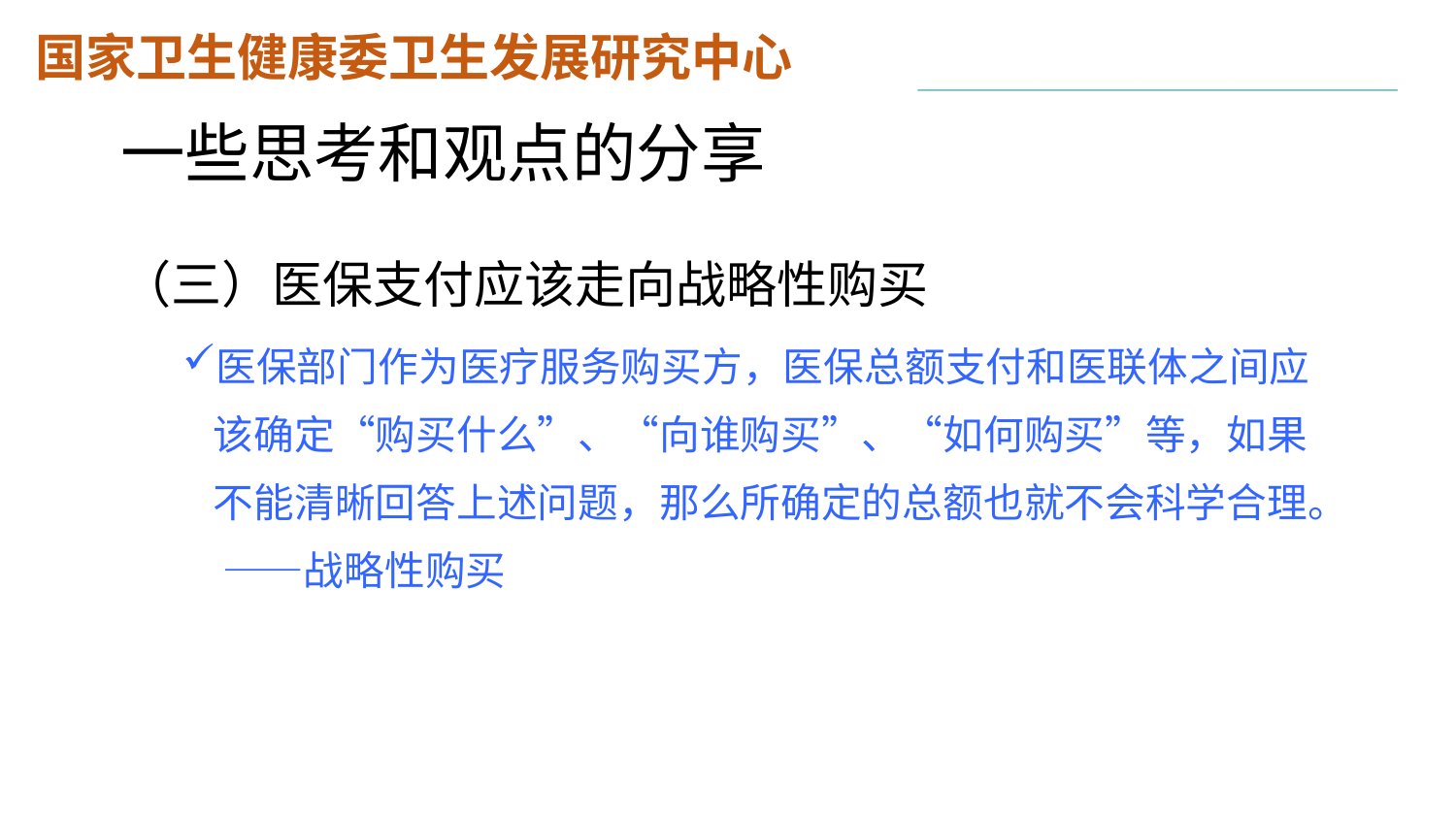

# 一些思考和观点的分享
（三）医保支付应该走向战略性购买
医保部门作为医疗服务购买方，医保总额支付和医联体之间应该确定“购买什么”、“向谁购买”、“如何购买”等，如果不能清晰回答上述问题，那么所确定的总额也就不会科学合理。 ——战略性购买